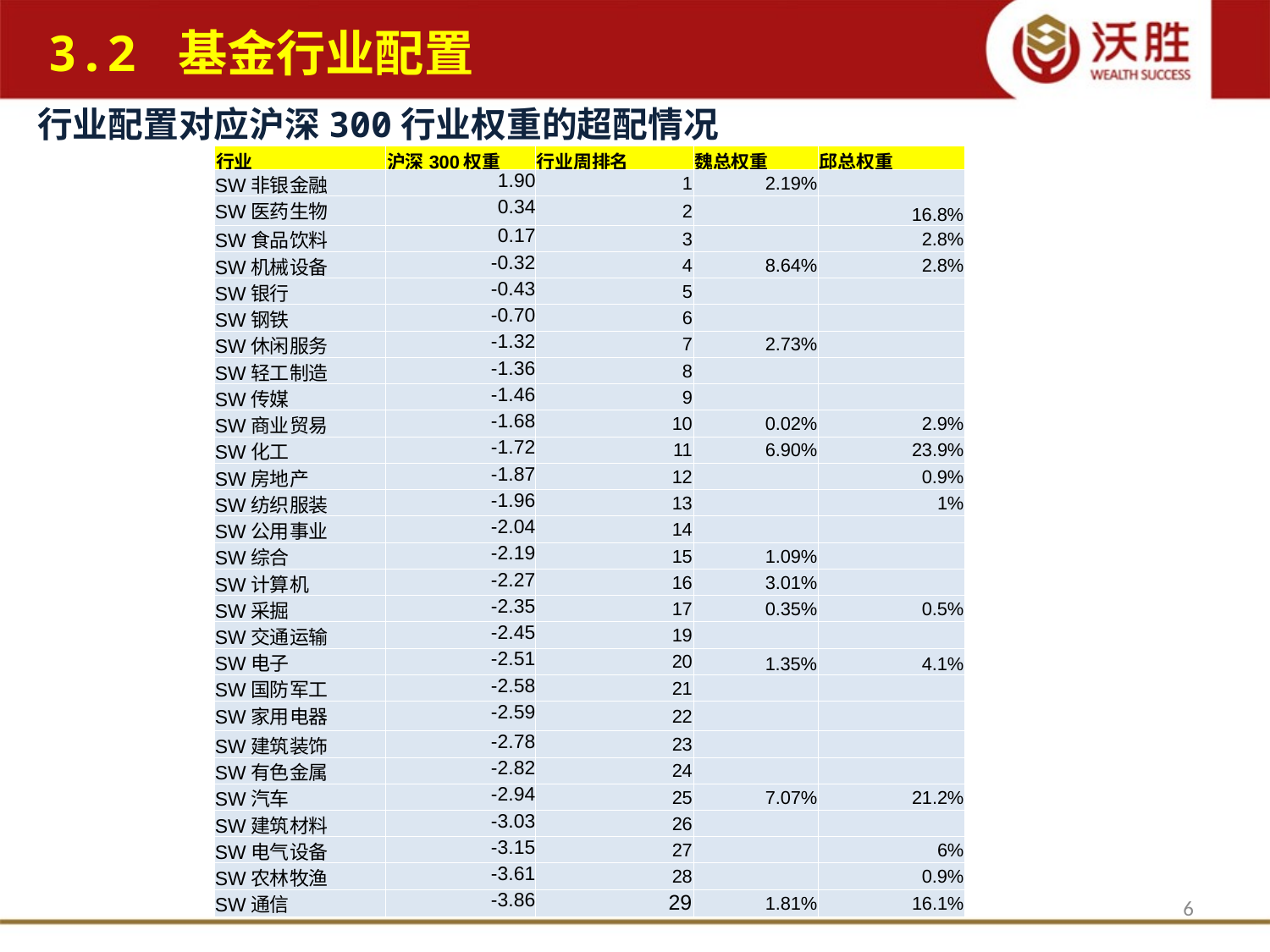

3.2 基金行业配置
行业配置对应沪深300行业权重的超配情况

| 行业 | 沪深300权重[%] | 行业周排名 | 魏总权重 | 邱总权重 |
| --- | --- | --- | --- | --- |
| SW非银金融 | 1.90 | 1 | 2.19% |  |
| SW医药生物 | 0.34 | 2 |  | 16.8% |
| SW食品饮料 | 0.17 | 3 |  | 2.8% |
| SW机械设备 | -0.32 | 4 | 8.64% | 2.8% |
| SW银行 | -0.43 | 5 |  |  |
| SW钢铁 | -0.70 | 6 |  |  |
| SW休闲服务 | -1.32 | 7 | 2.73% |  |
| SW轻工制造 | -1.36 | 8 |  |  |
| SW传媒 | -1.46 | 9 |  |  |
| SW商业贸易 | -1.68 | 10 | 0.02% | 2.9% |
| SW化工 | -1.72 | 11 | 6.90% | 23.9% |
| SW房地产 | -1.87 | 12 |  | 0.9% |
| SW纺织服装 | -1.96 | 13 |  | 1% |
| SW公用事业 | -2.04 | 14 |  |  |
| SW综合 | -2.19 | 15 | 1.09% |  |
| SW计算机 | -2.27 | 16 | 3.01% |  |
| SW采掘 | -2.35 | 17 | 0.35% | 0.5% |
| SW交通运输 | -2.45 | 19 |  |  |
| SW电子 | -2.51 | 20 | 1.35% | 4.1% |
| SW国防军工 | -2.58 | 21 |  |  |
| SW家用电器 | -2.59 | 22 |  |  |
| SW建筑装饰 | -2.78 | 23 |  |  |
| SW有色金属 | -2.82 | 24 |  |  |
| SW汽车 | -2.94 | 25 | 7.07% | 21.2% |
| SW建筑材料 | -3.03 | 26 |  |  |
| SW电气设备 | -3.15 | 27 |  | 6% |
| SW农林牧渔 | -3.61 | 28 |  | 0.9% |
| SW通信 | -3.86 | 29 | 1.81% | 16.1% |
6